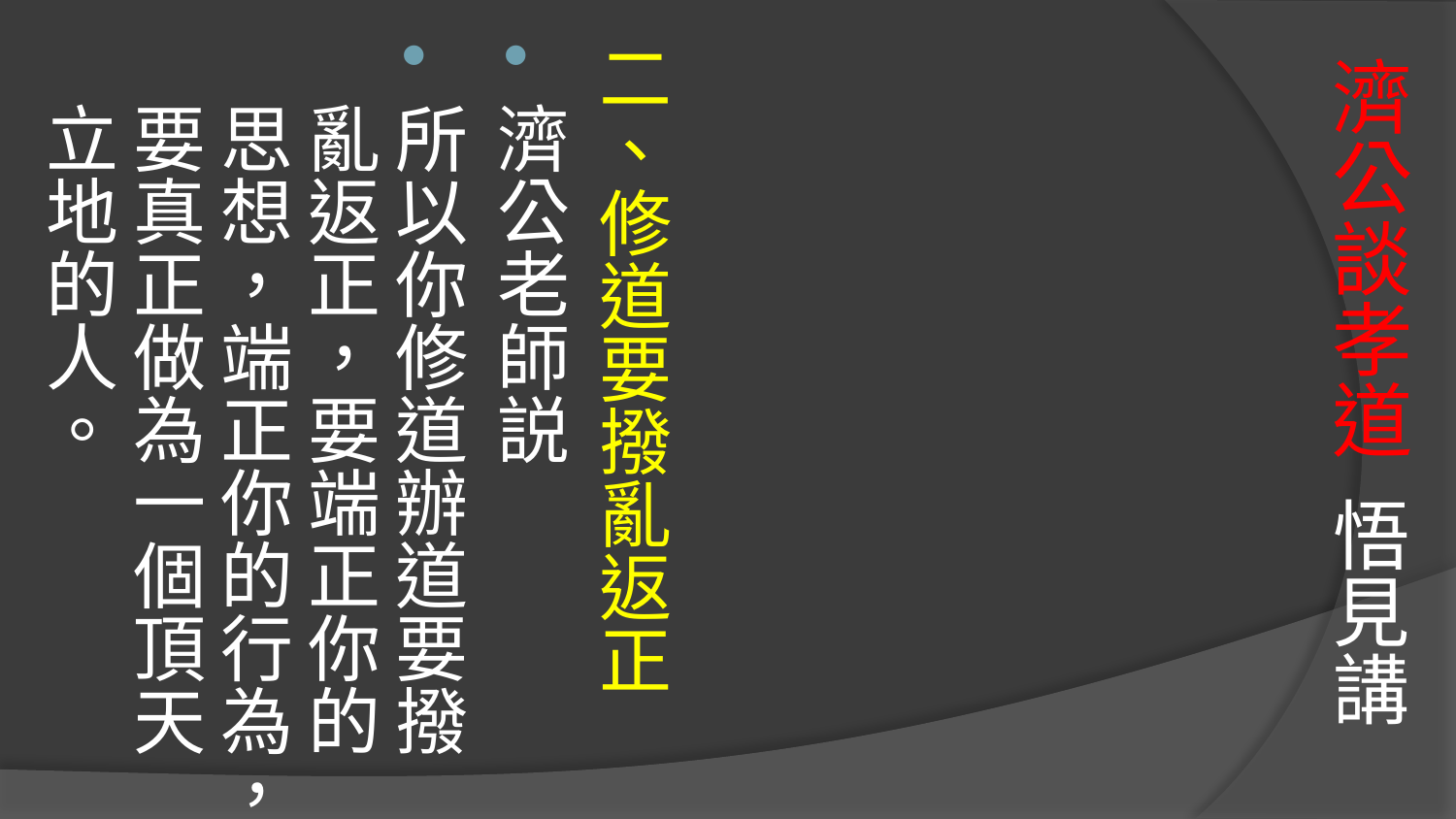

# 濟公談孝道  悟見講
二、修道要撥亂返正
濟公老師説
所以你修道辦道要撥亂返正，要端正你的思想，端正你的行為，要真正做為一個頂天立地的人。